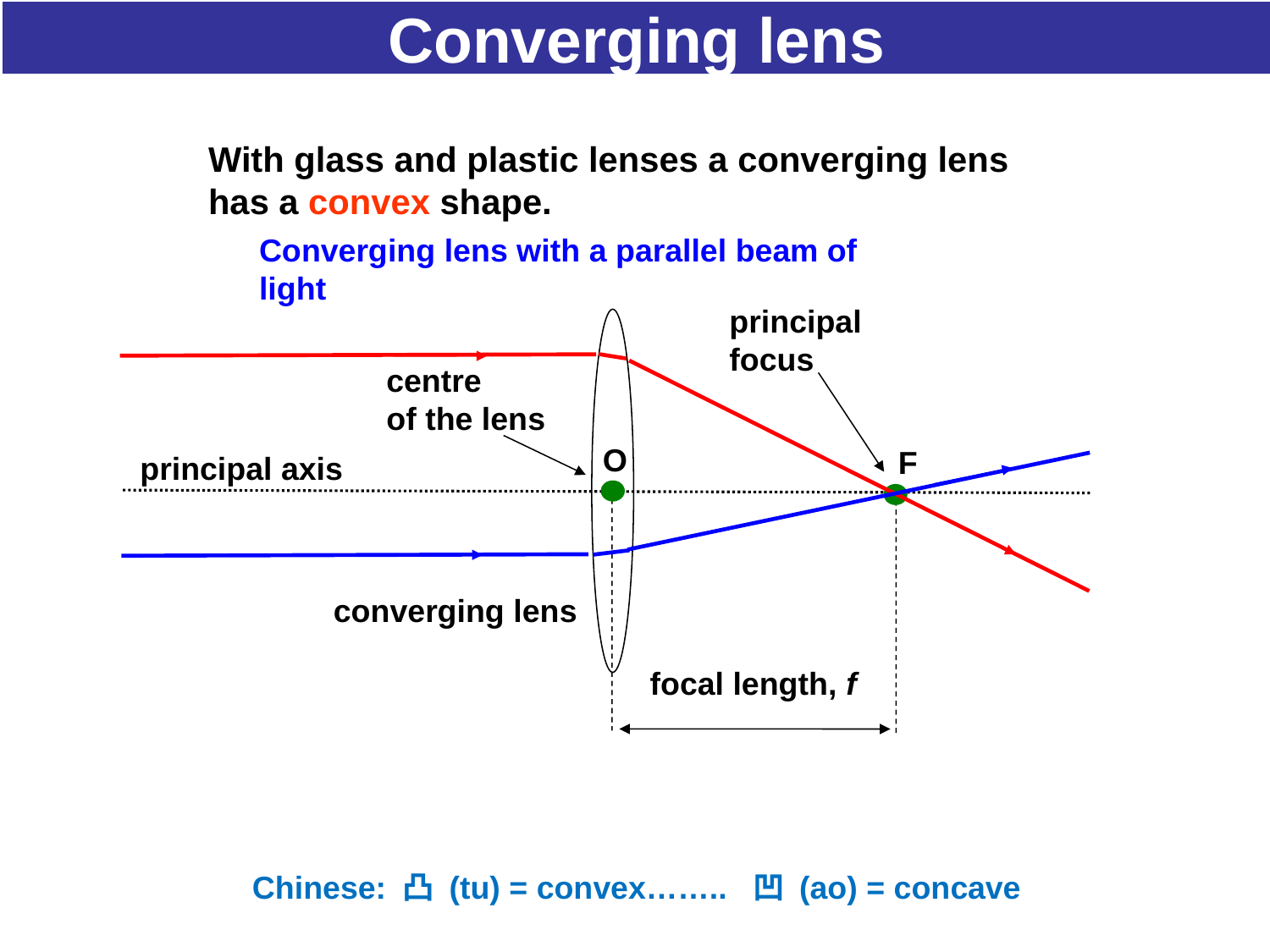

# Converging lens
With glass and plastic lenses a converging lens
has a convex shape.
Converging lens with a parallel beam of light
principal focus

F

centre
of the lens
O
principal axis

converging lens

focal length, f

Chinese: 凸 (tu) = convex……..  凹 (ao) = concave